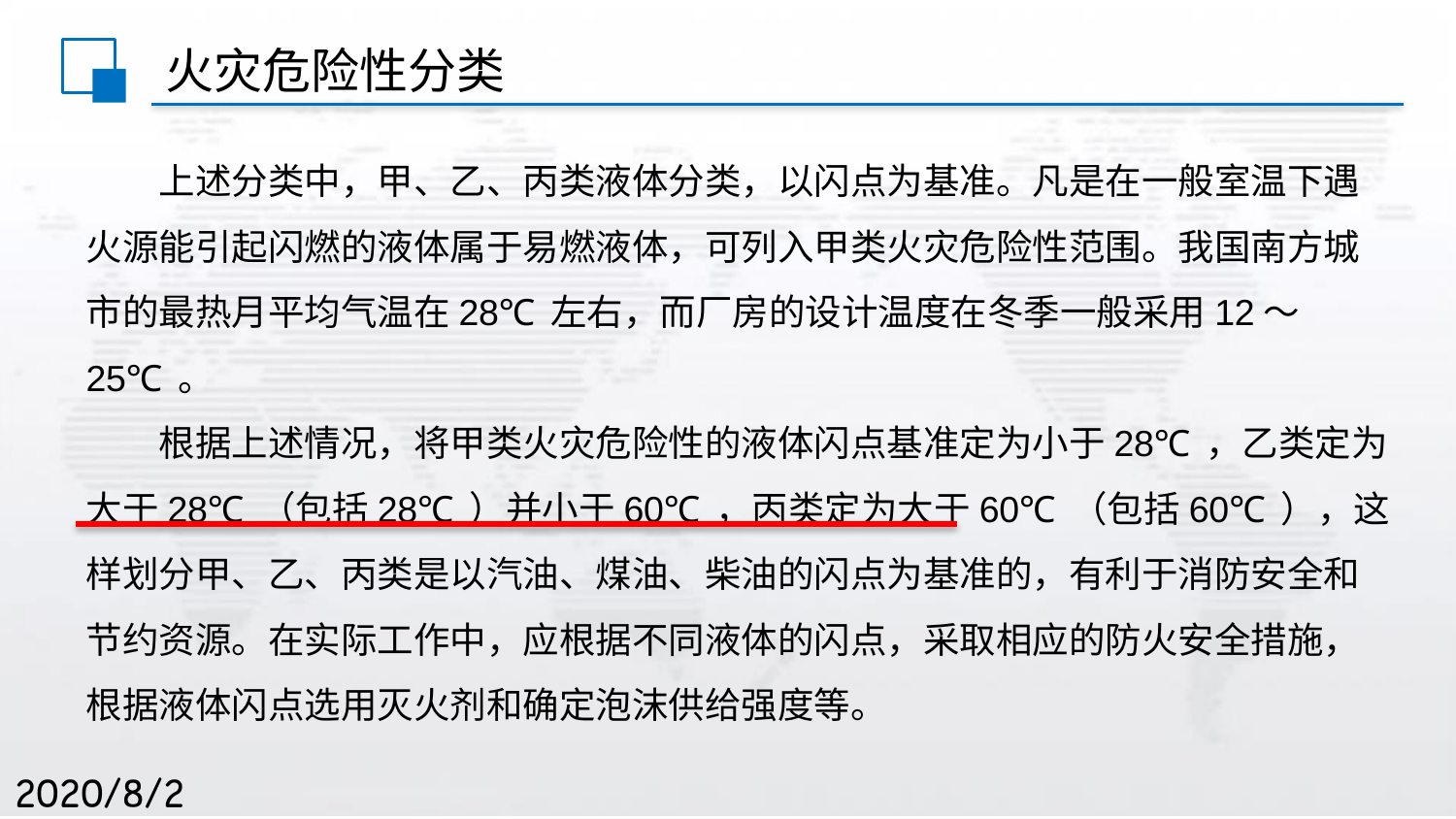

# 火灾危险性分类
　　上述分类中，甲、乙、丙类液体分类，以闪点为基准。凡是在一般室温下遇火源能引起闪燃的液体属于易燃液体，可列入甲类火灾危险性范围。我国南方城市的最热月平均气温在28℃左右，而厂房的设计温度在冬季一般采用12～25℃。
　　根据上述情况，将甲类火灾危险性的液体闪点基准定为小于28℃，乙类定为大于28℃（包括28℃）并小于60℃，丙类定为大于60℃（包括60℃），这样划分甲、乙、丙类是以汽油、煤油、柴油的闪点为基准的，有利于消防安全和节约资源。在实际工作中，应根据不同液体的闪点，采取相应的防火安全措施，根据液体闪点选用灭火剂和确定泡沫供给强度等。

2020/8/2